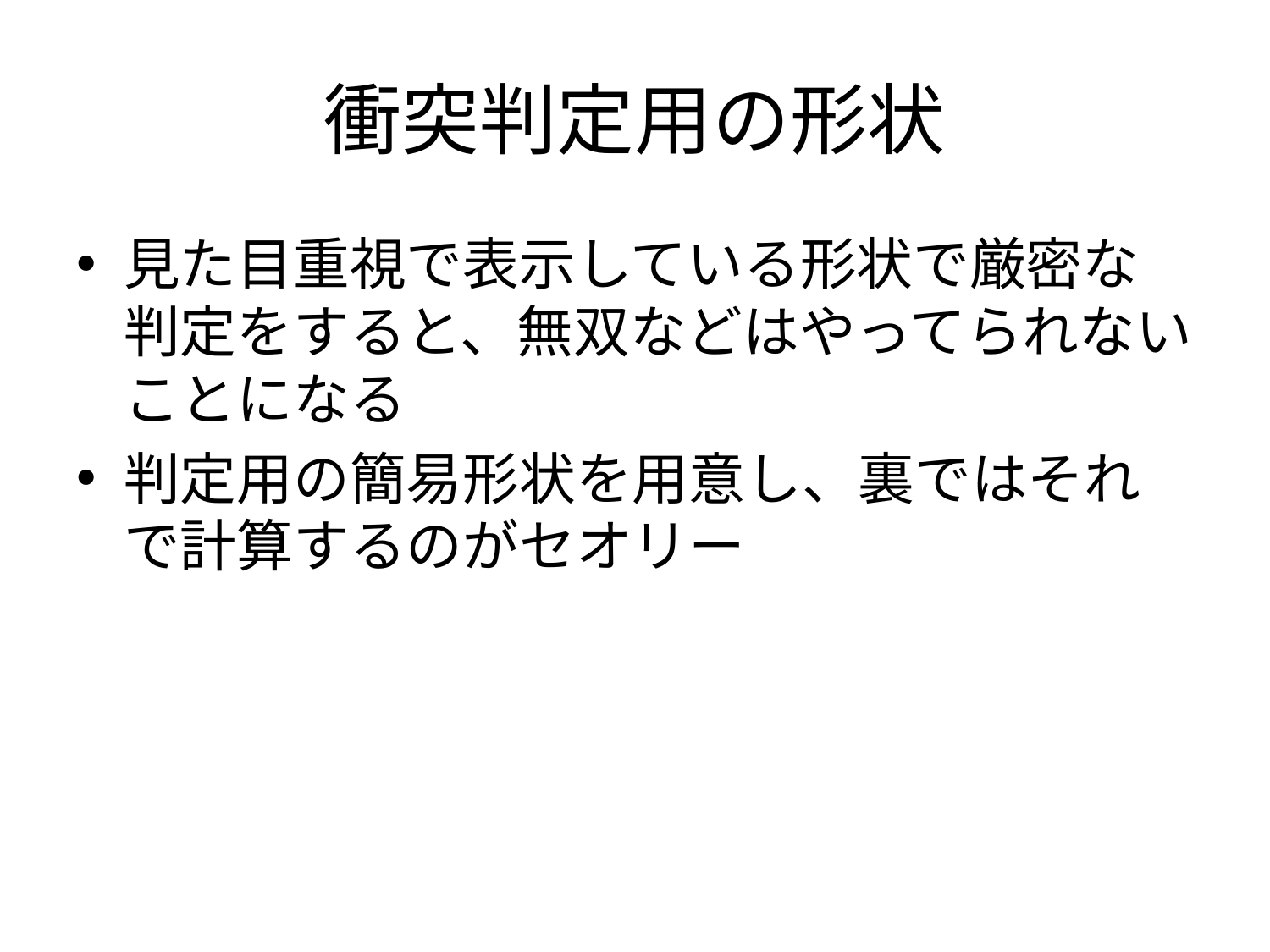

# 衝突判定用の形状
見た目重視で表示している形状で厳密な判定をすると、無双などはやってられないことになる
判定用の簡易形状を用意し、裏ではそれで計算するのがセオリー